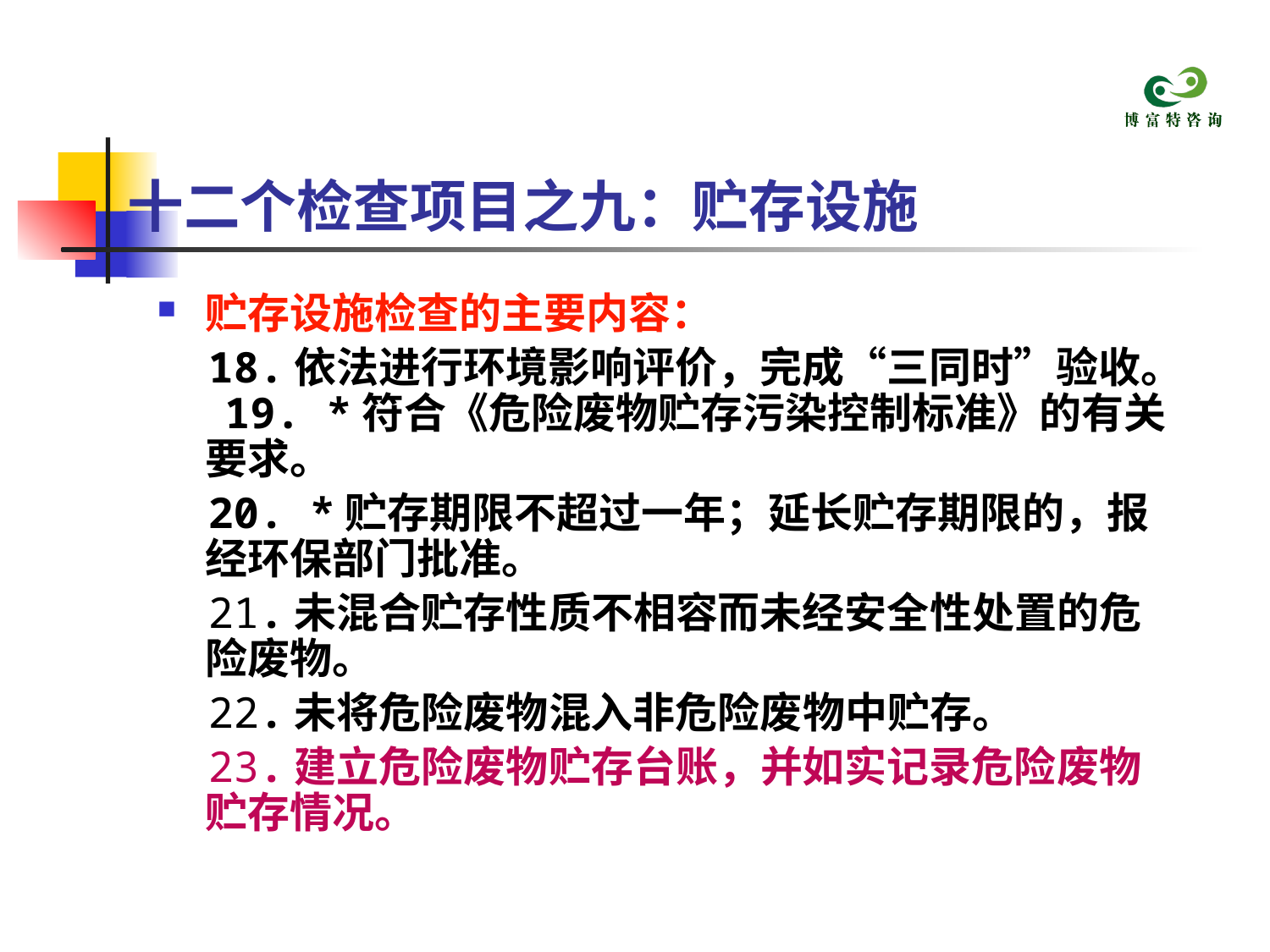

# 十二个检查项目之九：贮存设施
贮存设施检查的主要内容：
  18.依法进行环境影响评价，完成“三同时”验收。 19. *符合《危险废物贮存污染控制标准》的有关要求。
  20. *贮存期限不超过一年；延长贮存期限的，报经环保部门批准。
  21.未混合贮存性质不相容而未经安全性处置的危险废物。
  22.未将危险废物混入非危险废物中贮存。
  23.建立危险废物贮存台账，并如实记录危险废物贮存情况。